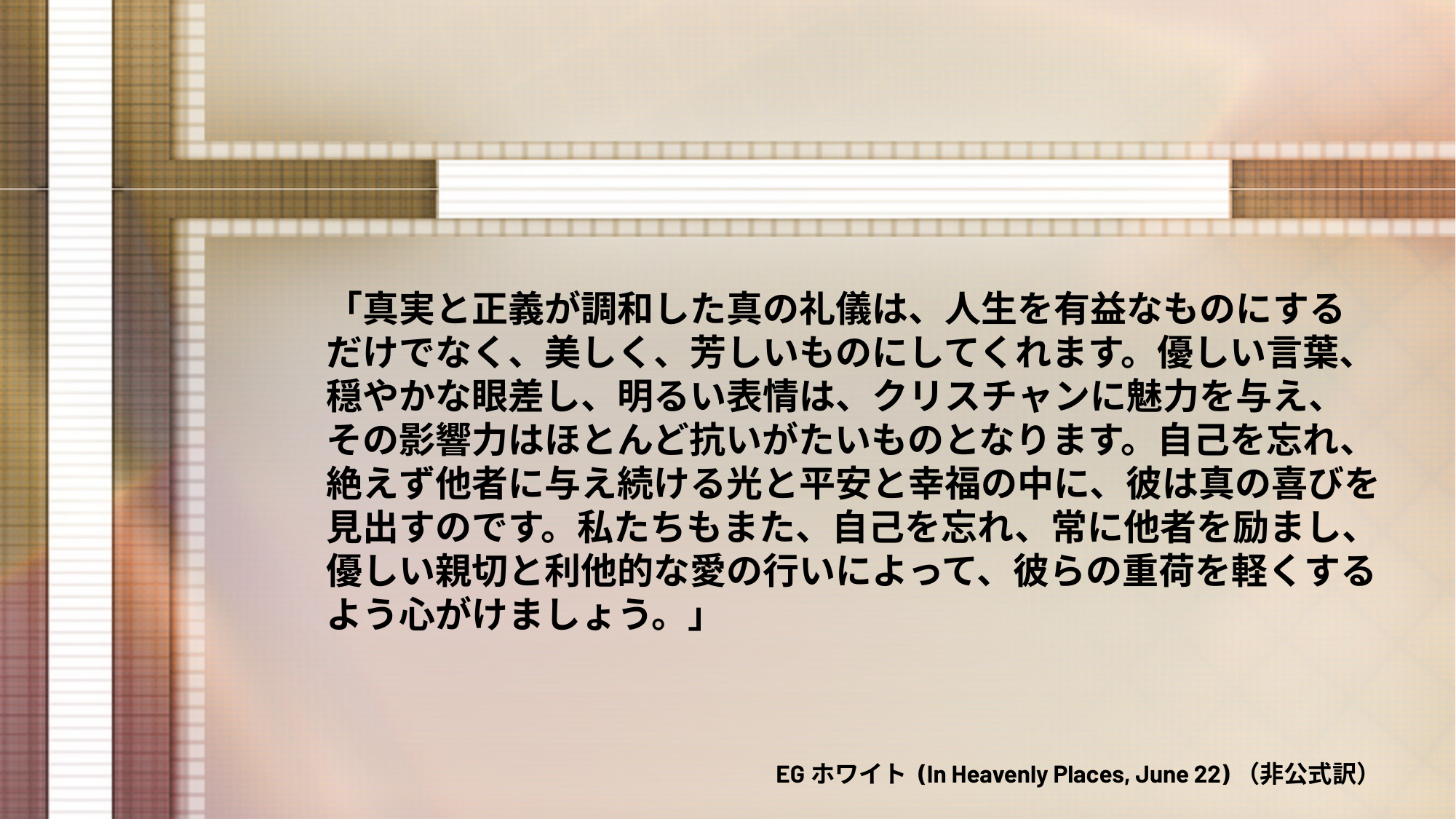

「真実と正義が調和した真の礼儀は、人生を有益なものにする　だけでなく、美しく、芳しいものにしてくれます。優しい言葉、穏やかな眼差し、明るい表情は、クリスチャンに魅力を与え、　その影響力はほとんど抗いがたいものとなります。自己を忘れ、絶えず他者に与え続ける光と平安と幸福の中に、彼は真の喜びを見出すのです。私たちもまた、自己を忘れ、常に他者を励まし、優しい親切と利他的な愛の行いによって、彼らの重荷を軽くするよう心がけましょう。」
EGホワイト (In Heavenly Places, June 22)（非公式訳）